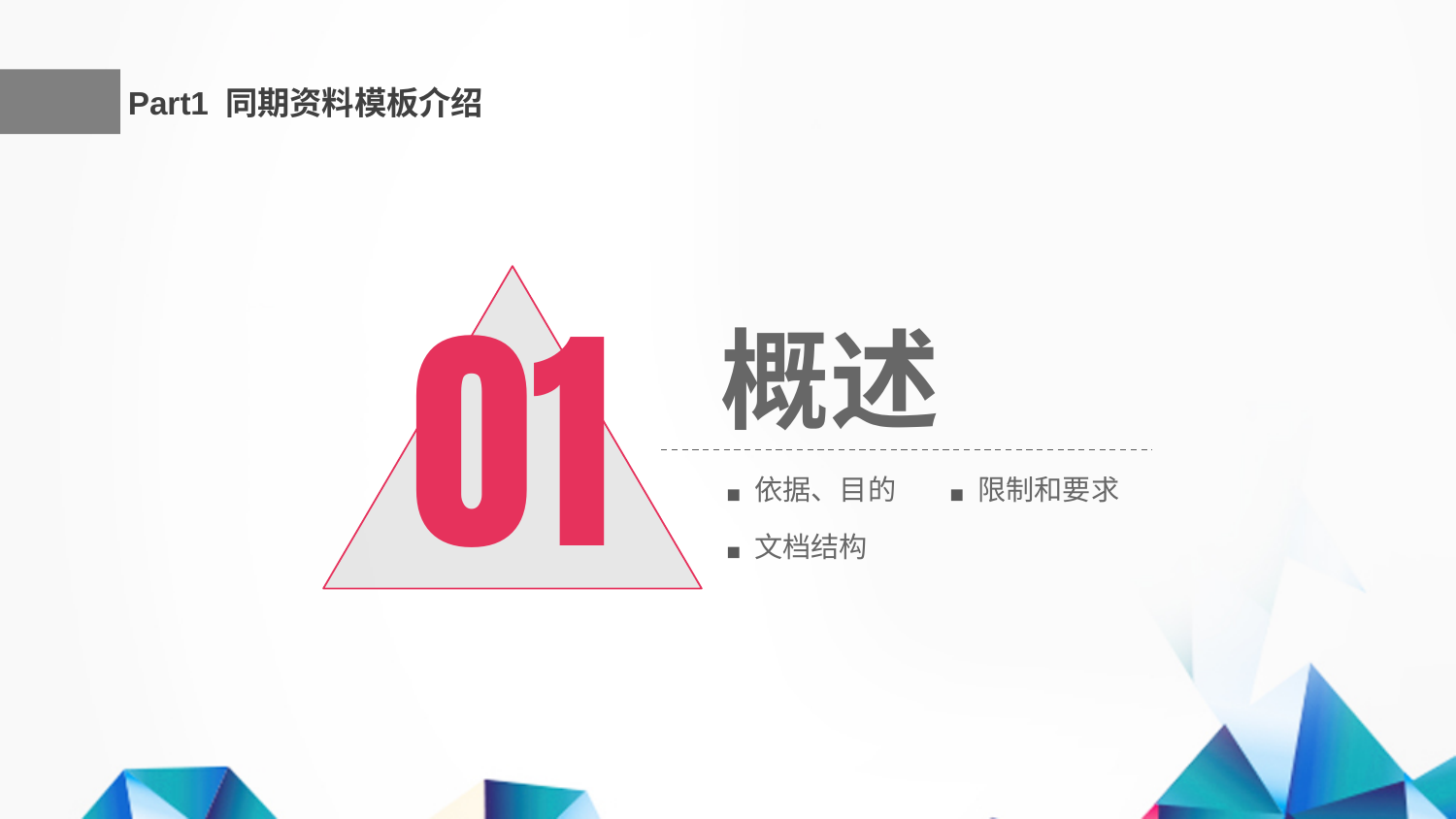

Part1 同期资料模板介绍

01
概述
依据、目的

限制和要求

文档结构